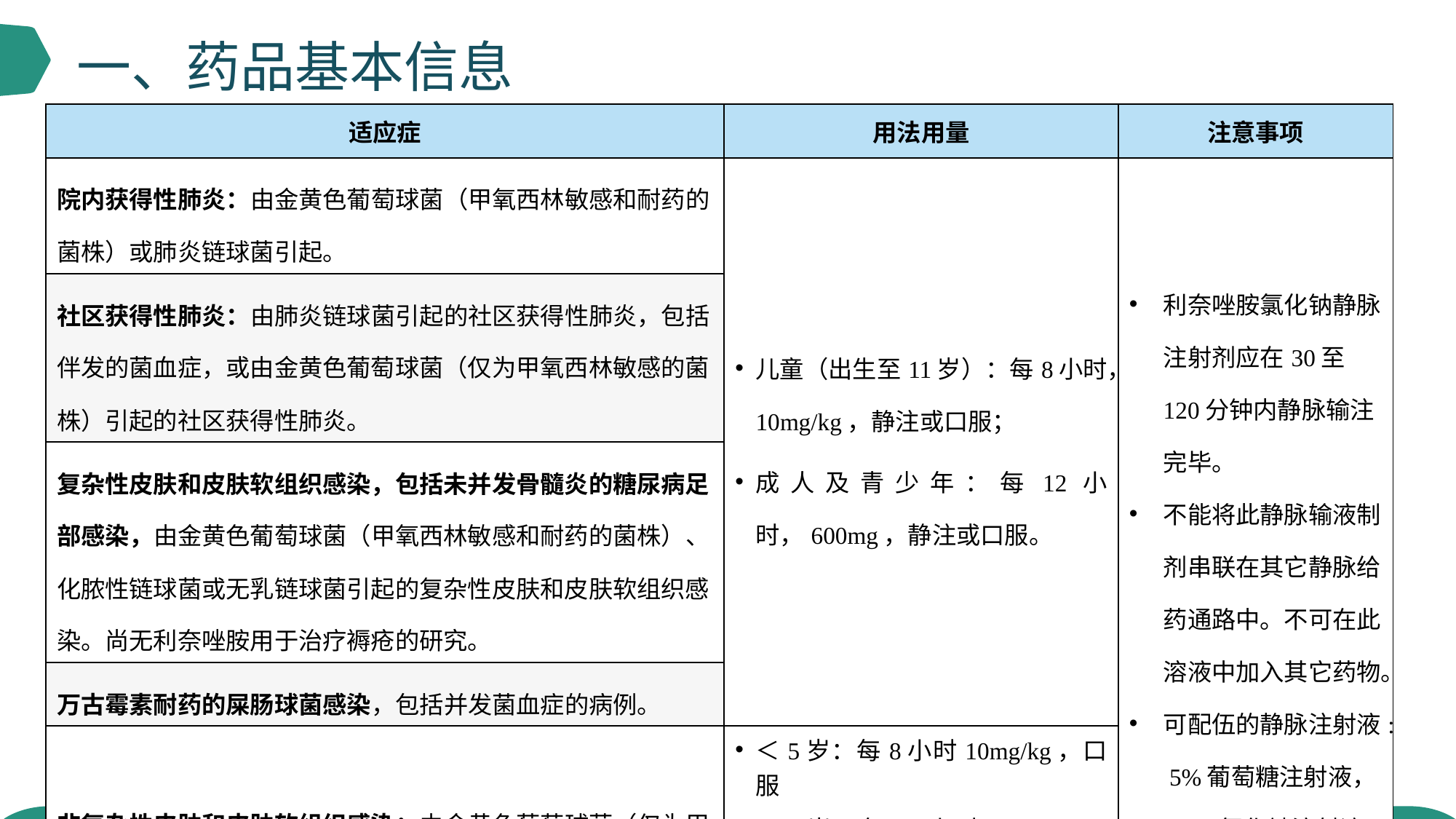

一、药品基本信息
| 适应症 | 用法用量 | 注意事项 |
| --- | --- | --- |
| 院内获得性肺炎：由金黄色葡萄球菌（甲氧西林敏感和耐药的菌株）或肺炎链球菌引起。 | 儿童（出生至11岁）：每8小时，10mg/kg，静注或口服； 成人及青少年：每12小时，600mg，静注或口服。 | 利奈唑胺氯化钠静脉注射剂应在30至120分钟内静脉输注完毕。 不能将此静脉输液制剂串联在其它静脉给药通路中。不可在此溶液中加入其它药物。 可配伍的静脉注射液: 5%葡萄糖注射液，0.9%氯化钠注射液，乳酸林格氏液。 |
| 社区获得性肺炎：由肺炎链球菌引起的社区获得性肺炎，包括伴发的菌血症，或由金黄色葡萄球菌（仅为甲氧西林敏感的菌株）引起的社区获得性肺炎。 |  |  |
| 复杂性皮肤和皮肤软组织感染，包括未并发骨髓炎的糖尿病足部感染，由金黄色葡萄球菌（甲氧西林敏感和耐药的菌株）、化脓性链球菌或无乳链球菌引起的复杂性皮肤和皮肤软组织感染。尚无利奈唑胺用于治疗褥疮的研究。 |  |  |
| 万古霉素耐药的屎肠球菌感染，包括并发菌血症的病例。 |  |  |
| 非复杂性皮肤和皮肤软组织感染：由金黄色葡萄球菌（仅为甲氧西林敏感的菌株）或化脓性链球菌引起的非复杂性皮肤和皮肤软组织感染。 | ＜5岁：每8小时10mg/kg，口服 5-11岁：每12小时10mg/kg，口服 青少年：每12小时600mg，口服 成人：每12小时400mg，口服 |  |